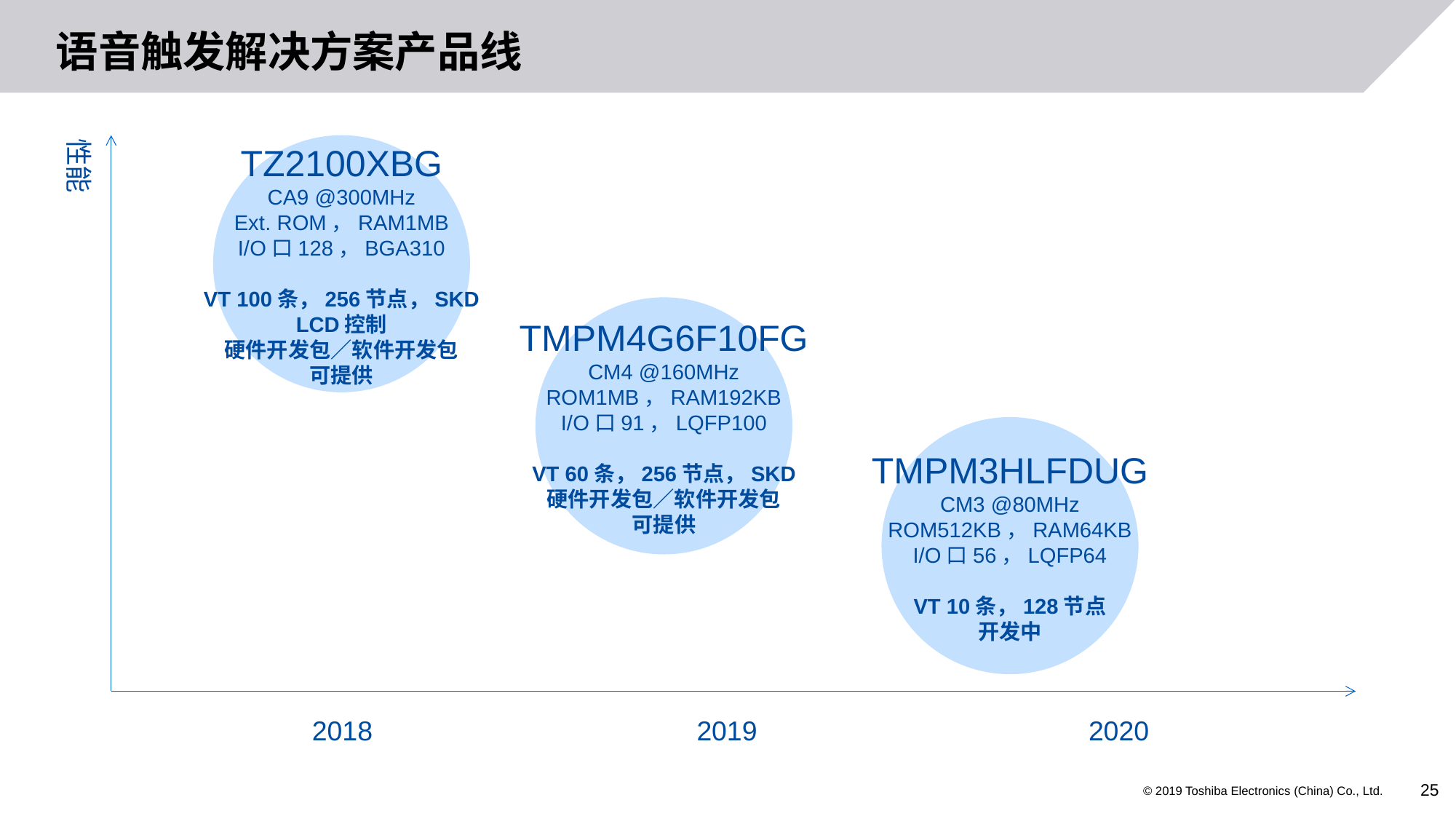

# 语音触发解决方案产品线
TZ2100XBG
CA9 @300MHz
Ext. ROM，RAM1MB
I/O口128，BGA310

VT 100条，256节点，SKD
LCD控制
硬件开发包／软件开发包
可提供
性能
TMPM4G6F10FG
CM4 @160MHz
ROM1MB，RAM192KB
I/O口91，LQFP100

VT 60条，256节点，SKD
硬件开发包／软件开发包
可提供
TMPM3HLFDUG
CM3 @80MHz
ROM512KB，RAM64KB
I/O口56，LQFP64

VT 10条，128节点
开发中
2018
2019
2020